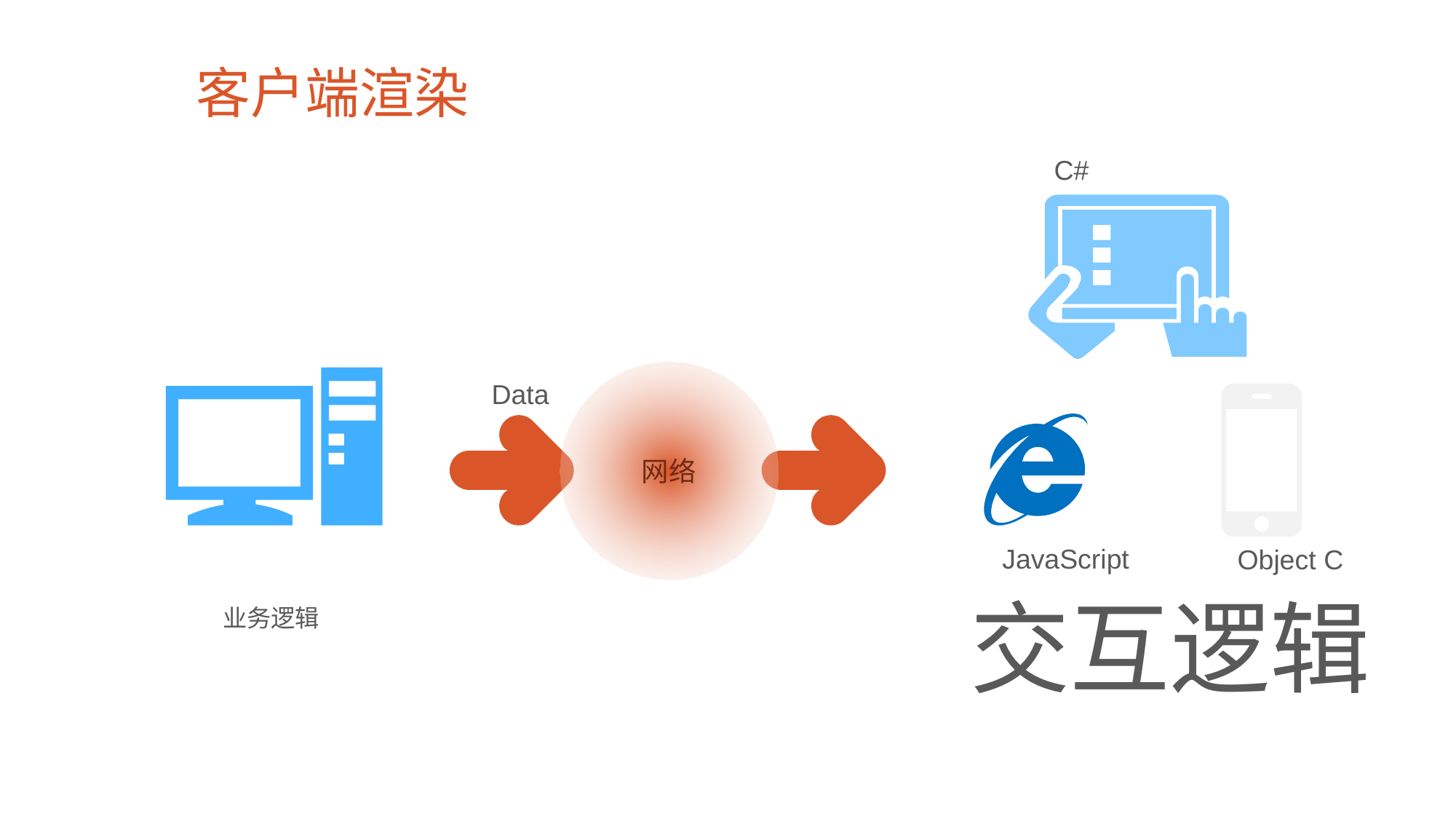

客户端渲染
C#

网络

Data

JavaScript
Object C
交互逻辑
业务逻辑